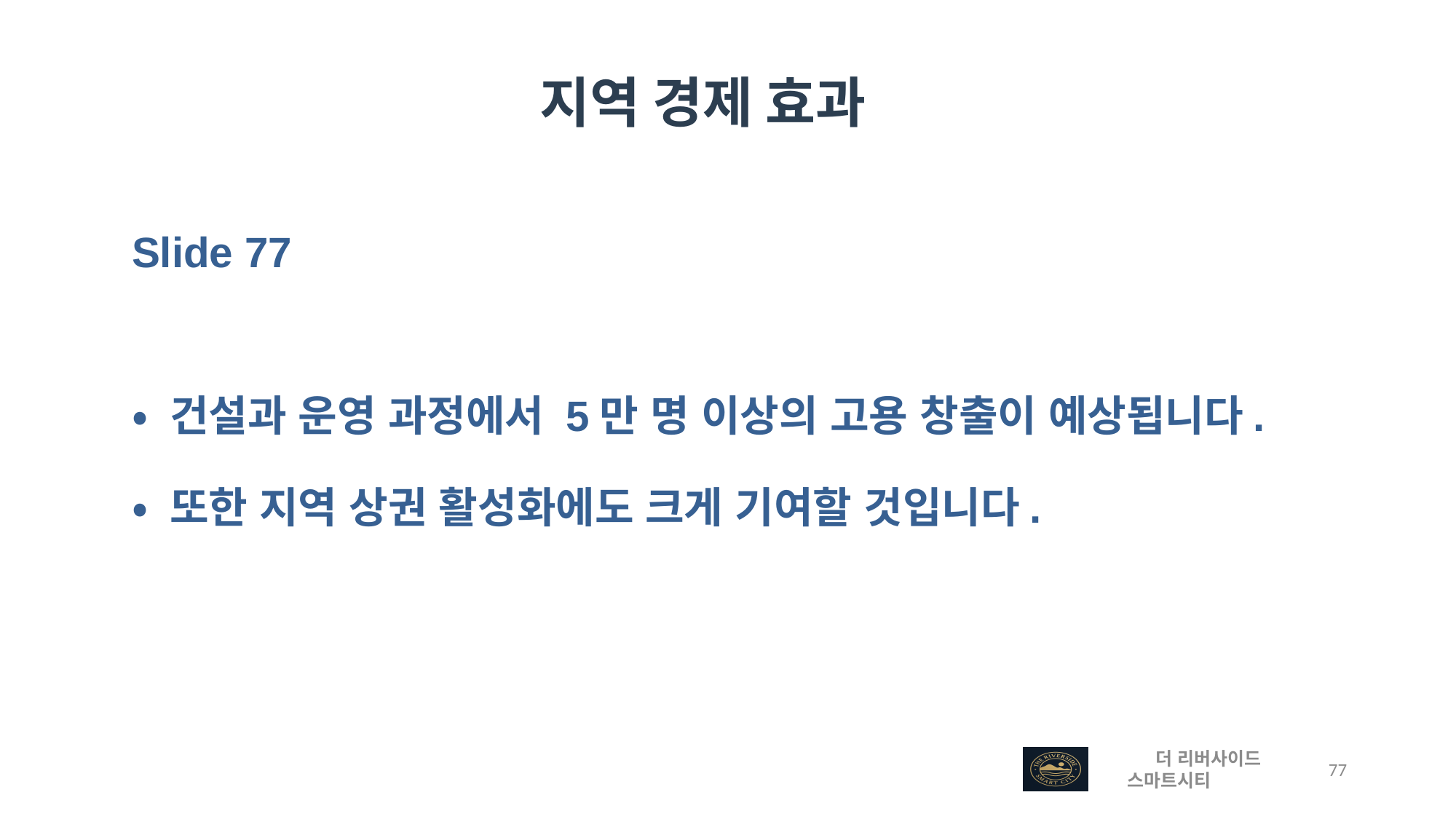

지역 경제 효과
Slide 77

• 건설과 운영 과정에서 5만 명 이상의 고용 창출이 예상됩니다.
• 또한 지역 상권 활성화에도 크게 기여할 것입니다.
             더 리버사이드 스마트시티
  77